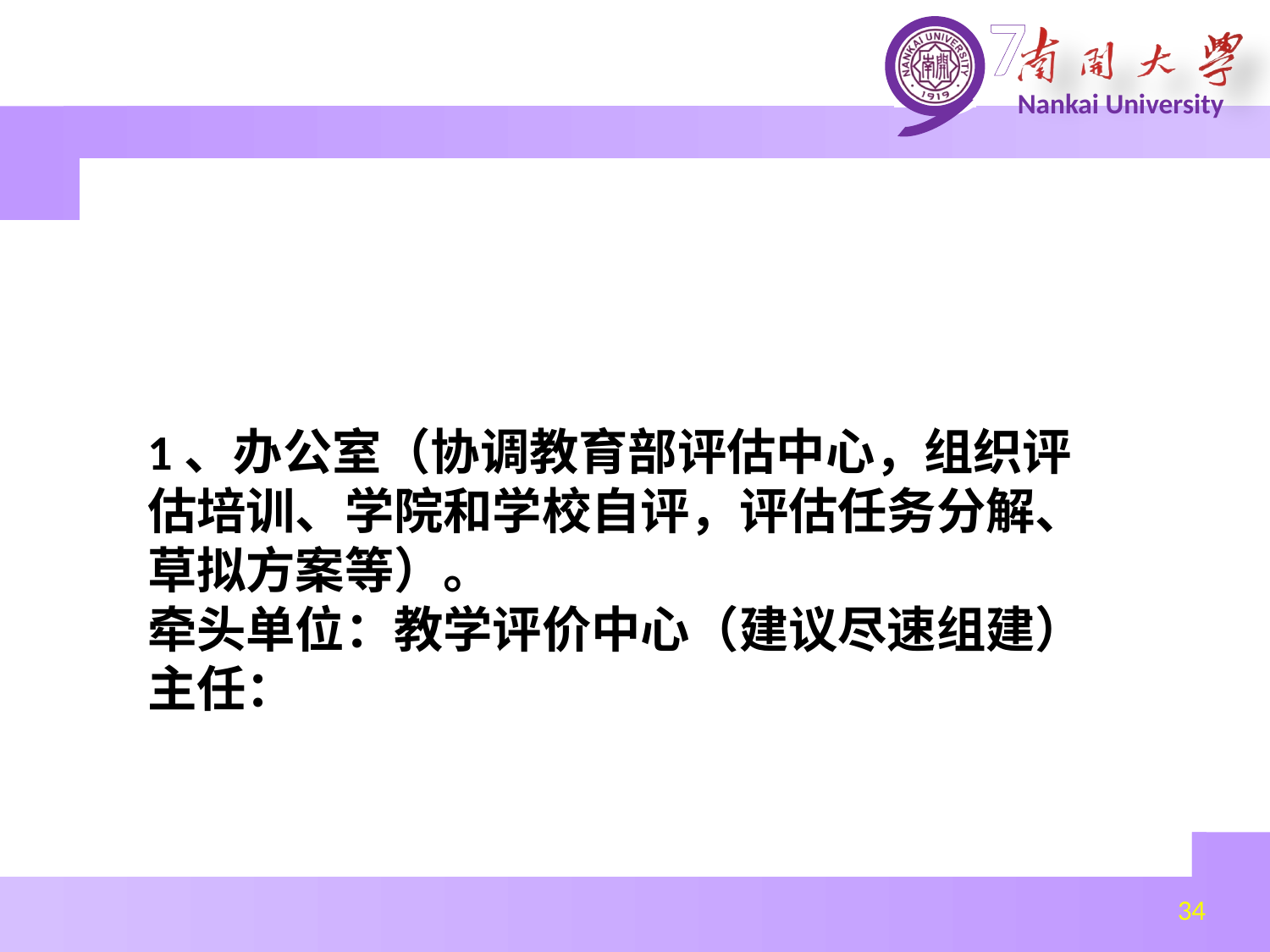

1、办公室（协调教育部评估中心，组织评估培训、学院和学校自评，评估任务分解、草拟方案等）。
牵头单位：教学评价中心（建议尽速组建）
主任：